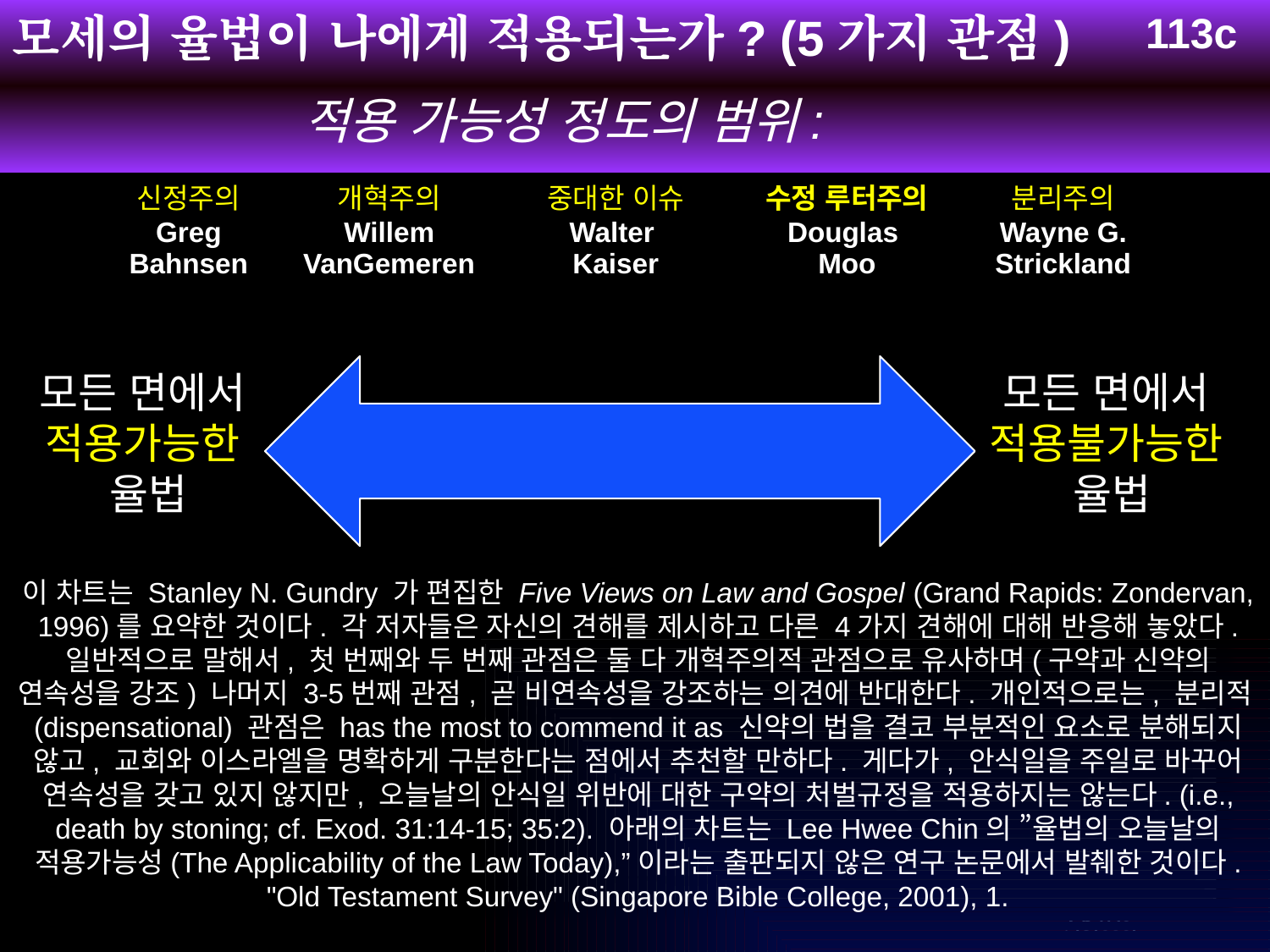

113c

모세의 율법이 나에게 적용되는가? (5가지 관점)
적용 가능성 정도의 범위:

| 신정주의 Greg Bahnsen | 개혁주의 Willem VanGemeren | 중대한 이슈 Walter Kaiser | 수정 루터주의 Douglas Moo | 분리주의 Wayne G. Strickland |
| --- | --- | --- | --- | --- |

모든 면에서
적용가능한
율법
모든 면에서
적용불가능한
율법
이 차트는 Stanley N. Gundry 가 편집한 Five Views on Law and Gospel (Grand Rapids: Zondervan, 1996)를 요약한 것이다. 각 저자들은 자신의 견해를 제시하고 다른 4가지 견해에 대해 반응해 놓았다. 일반적으로 말해서, 첫 번째와 두 번째 관점은 둘 다 개혁주의적 관점으로 유사하며(구약과 신약의 연속성을 강조) 나머지 3-5번째 관점, 곧 비연속성을 강조하는 의견에 반대한다. 개인적으로는, 분리적(dispensational) 관점은 has the most to commend it as 신약의 법을 결코 부분적인 요소로 분해되지 않고, 교회와 이스라엘을 명확하게 구분한다는 점에서 추천할 만하다. 게다가, 안식일을 주일로 바꾸어 연속성을 갖고 있지 않지만, 오늘날의 안식일 위반에 대한 구약의 처벌규정을 적용하지는 않는다. (i.e., death by stoning; cf. Exod. 31:14-15; 35:2). 아래의 차트는 Lee Hwee Chin의 ”율법의 오늘날의 적용가능성(The Applicability of the Law Today),”이라는 출판되지 않은 연구 논문에서 발췌한 것이다. "Old Testament Survey" (Singapore Bible College, 2001), 1.